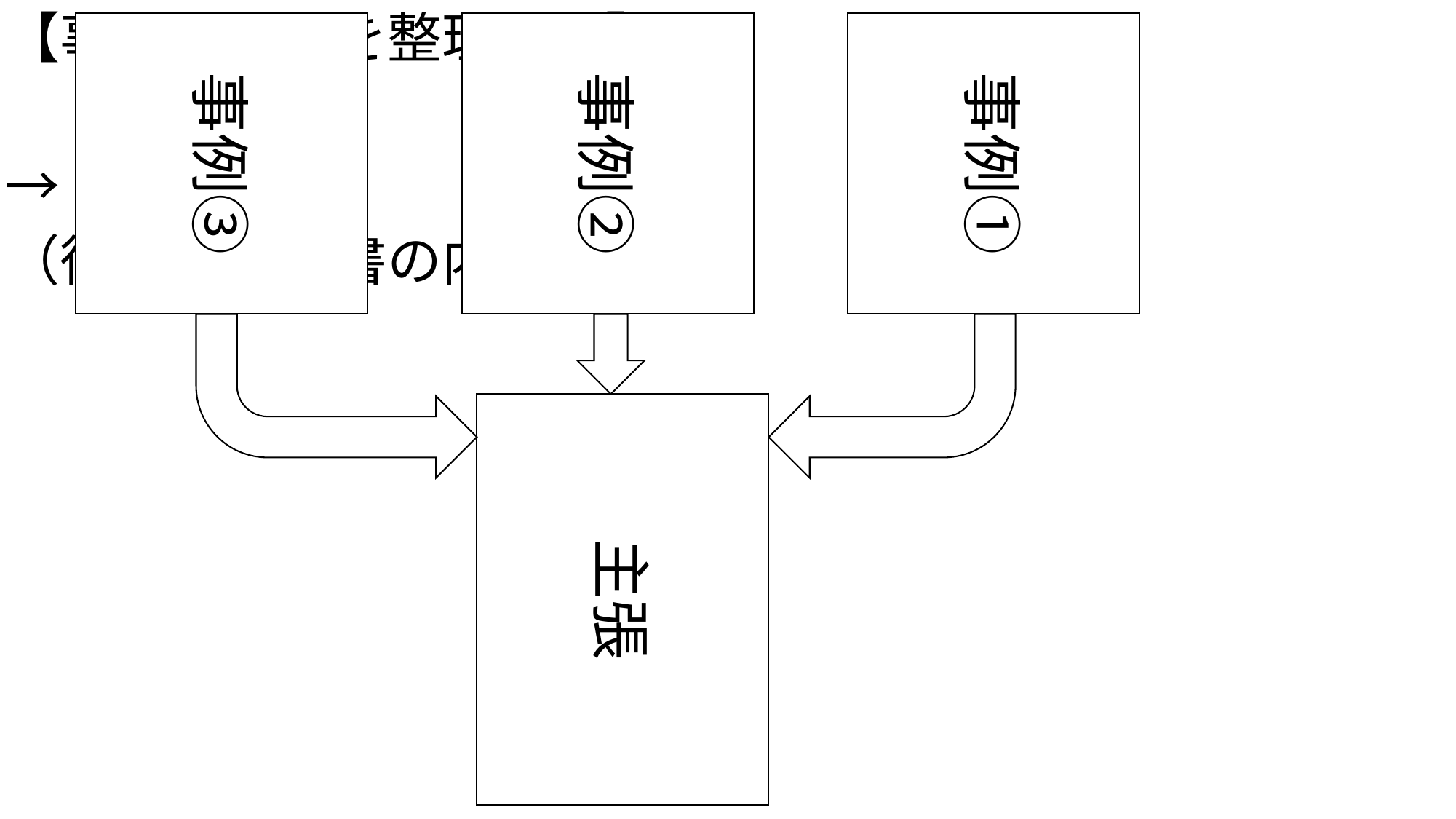

【事例と主張を整理する】

→「帰納」
（復習：教科書の内容で実践）
事例③
事例②
事例①

主張